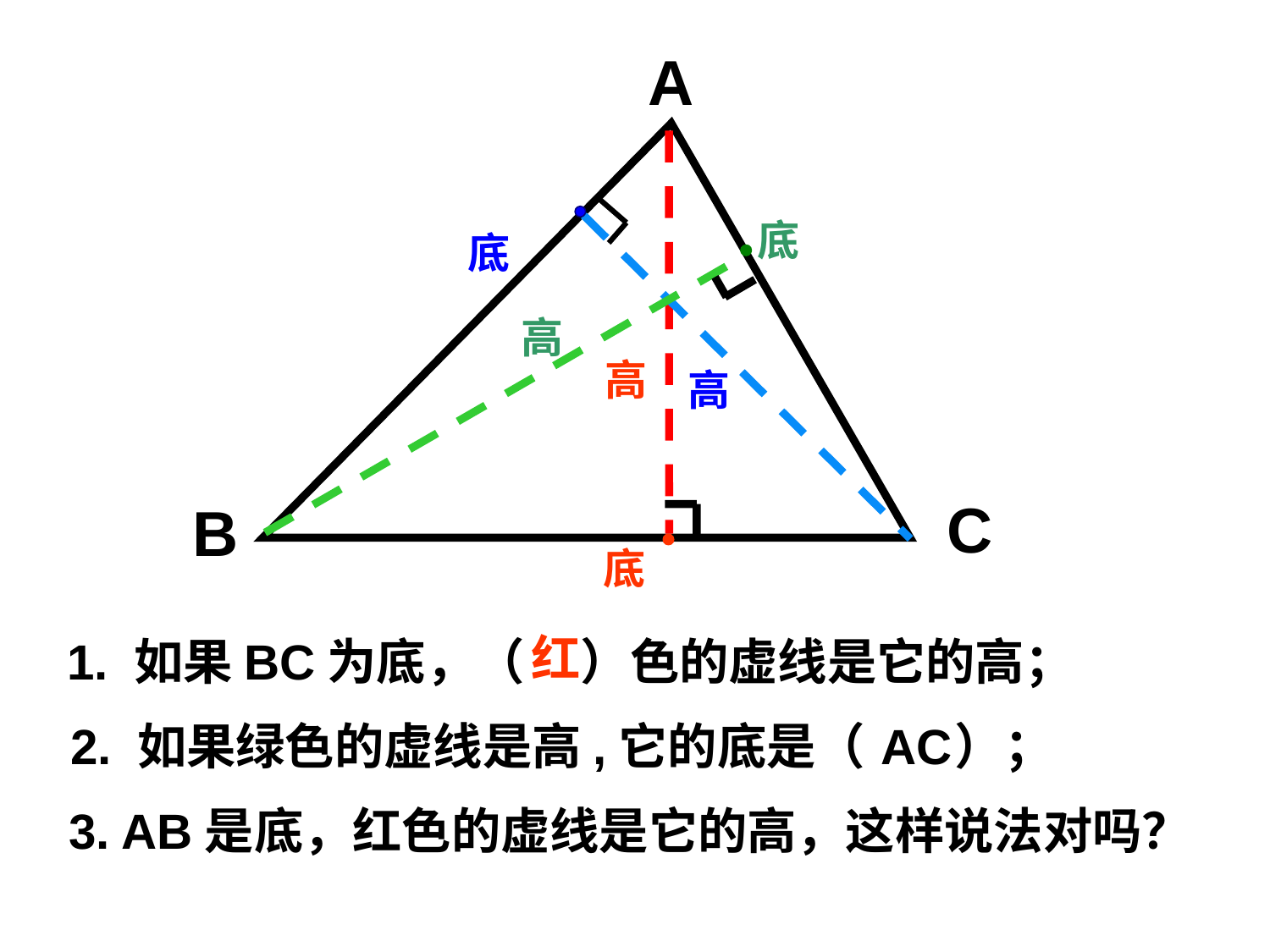

A

底

底

高
高
高
C
B

底
红
1. 如果BC为底，（     ）色的虚线是它的高；
2. 如果绿色的虚线是高,它的底是（        ）；
AC
3. AB是底，红色的虚线是它的高，这样说法对吗？